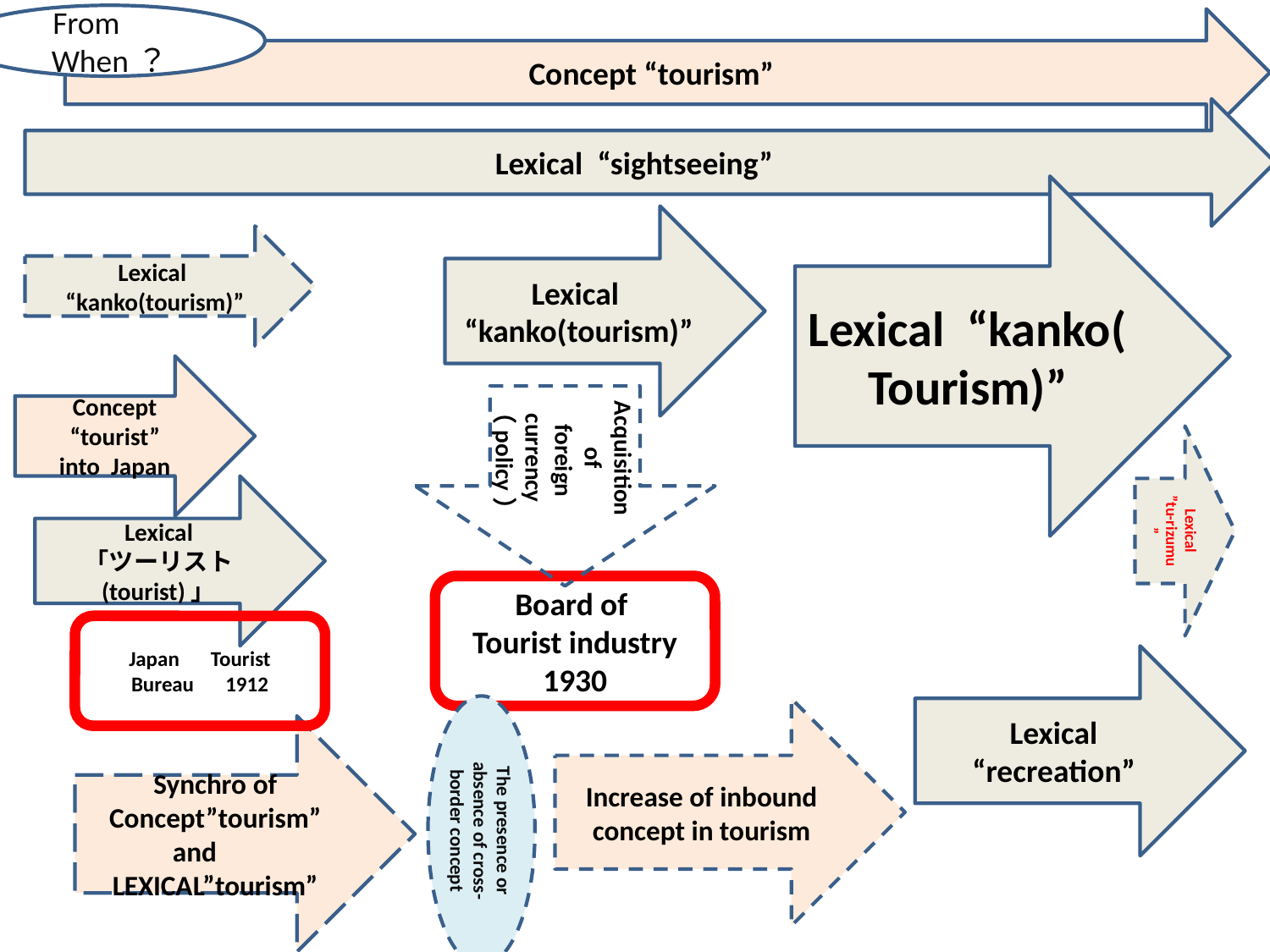

From　When？
Concept “tourism”
Lexical  “sightseeing”
Lexical  “kanko(
Tourism)”
Lexical  “kanko(tourism)”
Lexical  “kanko(tourism)”
Concept
“tourist”
into  Japan
Acquisition
of
foreign currency（policy）
Lexical
”tu-rizumu ”
Lexical
「ツーリスト
(tourist)」
Board of
Tourist industry
1930
Japan　Tourist
Bureau　1912
Lexical “recreation”
The presence or absence of cross-border concept
Increase of inbound concept in tourism
Synchro of
Concept”tourism”
and　LEXICAL”tourism”